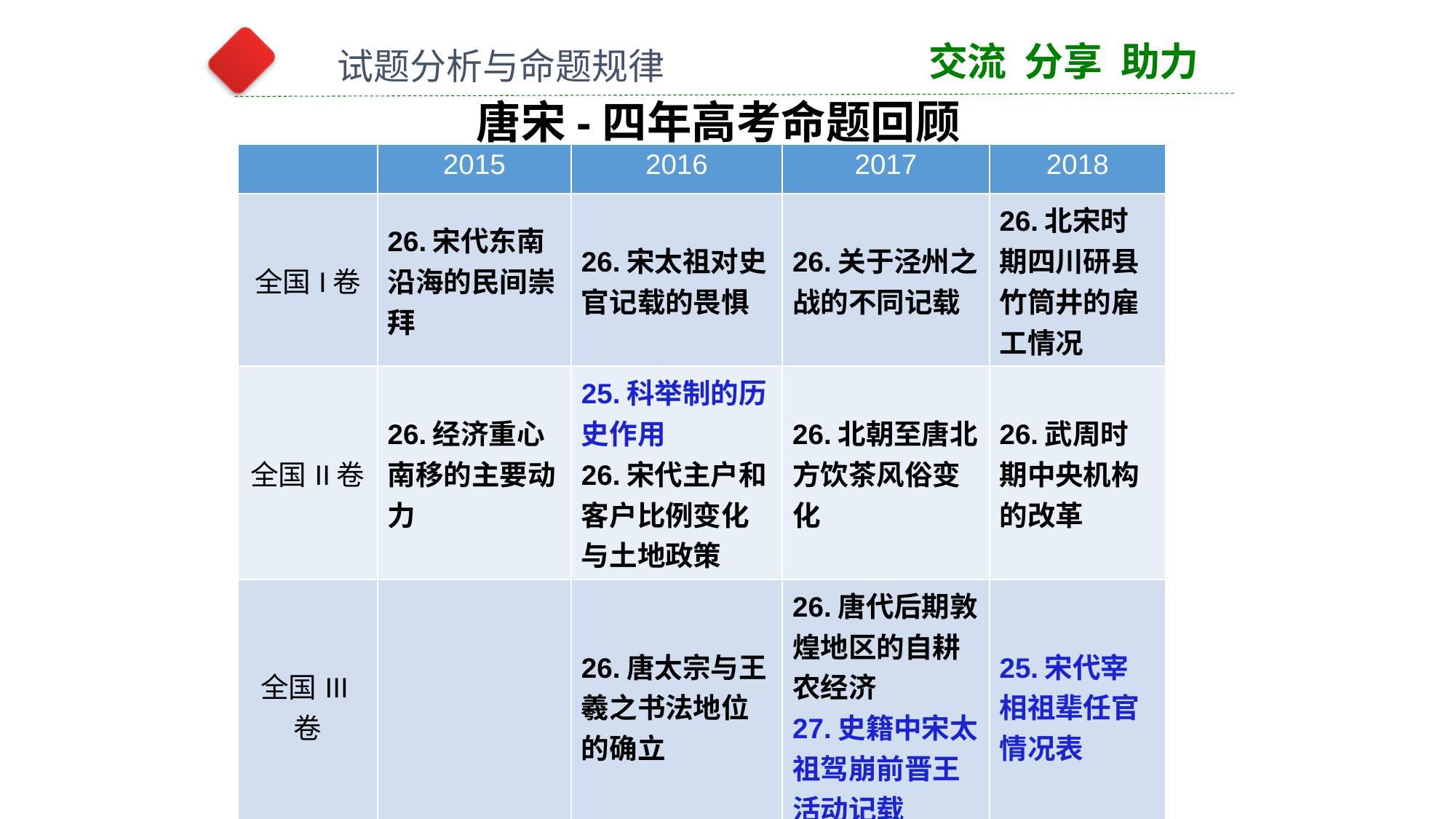

交流  分享  助力

试题分析与命题规律
唐宋-四年高考命题回顾
|  | 2015 | 2016 | 2017 | 2018 |
| --- | --- | --- | --- | --- |
| 全国I卷 | 26.宋代东南沿海的民间崇拜 | 26.宋太祖对史官记载的畏惧 | 26.关于泾州之战的不同记载 | 26.北宋时期四川研县竹筒井的雇工情况 |
| 全国II卷 | 26.经济重心南移的主要动力 | 25.科举制的历史作用 26.宋代主户和客户比例变化与土地政策 | 26.北朝至唐北方饮茶风俗变化 | 26.武周时期中央机构的改革 |
| 全国III卷 |  | 26.唐太宗与王羲之书法地位的确立 | 26.唐代后期敦煌地区的自耕农经济 27.史籍中宋太祖驾崩前晋王活动记载 | 25.宋代宰相祖辈任官情况表 |